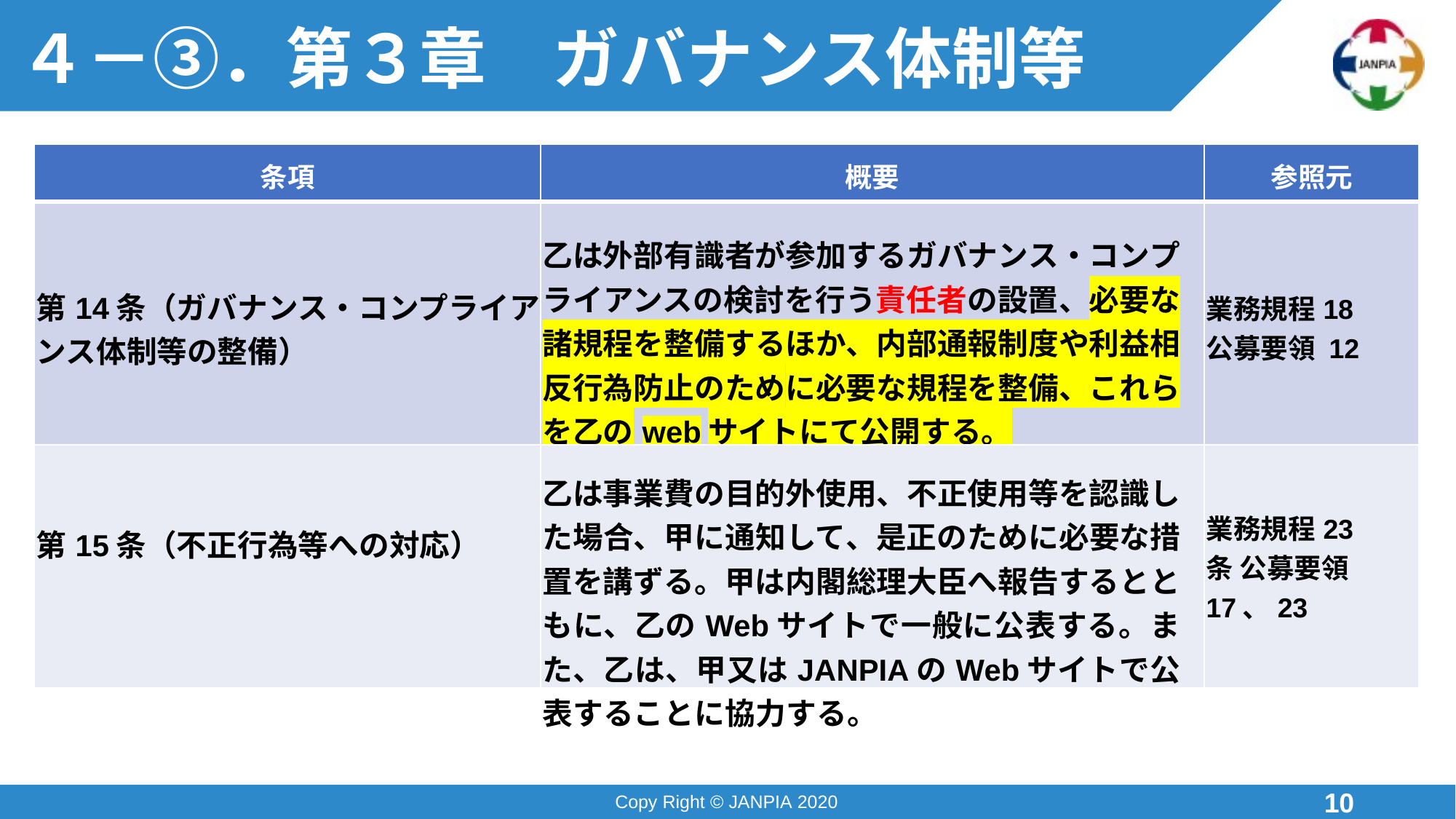

４－③．第３章
# ガバナンス体制等
| 条項 | 概要 | 参照元 |
| --- | --- | --- |
| 第14条（ガバナンス・コンプライア ンス体制等の整備） | 乙は外部有識者が参加するガバナンス・コンプ ライアンスの検討を行う責任者の設置、必要な諸規程を整備するほか、内部通報制度や利益相反行為防止のために必要な規程を整備、これらを乙のwebサイトにて公開する。 | 業務規程18 公募要領 12 |
| 第15条（不正行為等への対応） | 乙は事業費の目的外使用、不正使用等を認識し た場合、甲に通知して、是正のために必要な措 置を講ずる。甲は内閣総理大臣へ報告するとと もに、乙のWebサイトで一般に公表する。また、乙は、甲又はJANPIAのWebサイトで公表することに協力する。 | 業務規程23条 公募要領17、23 |
10
Copy Right © JANPIA 2020